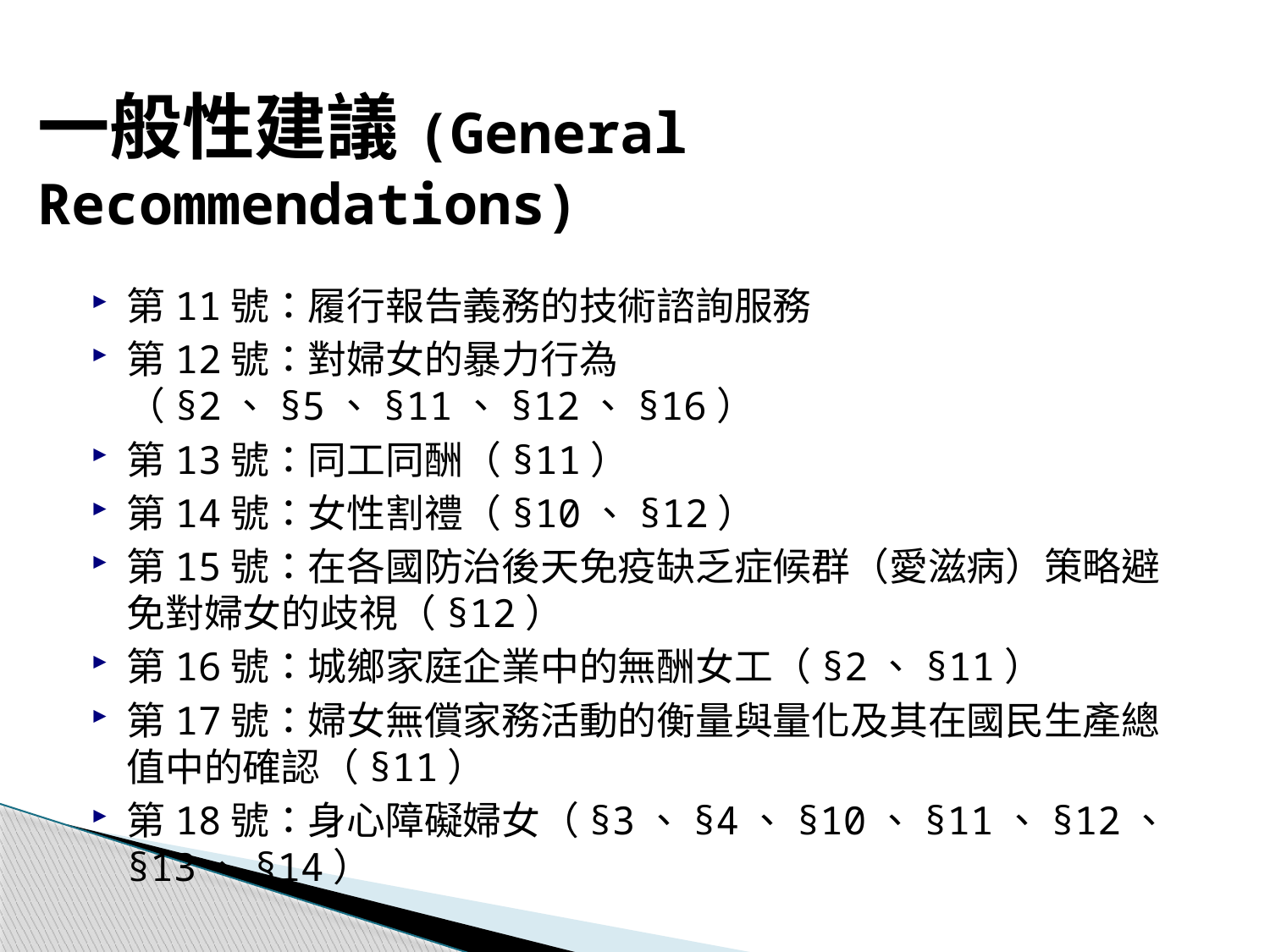

# 一般性建議(General Recommendations)
第11號：履行報告義務的技術諮詢服務
第12號：對婦女的暴力行為（§2、§5、§11、§12、§16）
第13號：同工同酬（§11）
第14號：女性割禮（§10、§12）
第15號：在各國防治後天免疫缺乏症候群（愛滋病）策略避免對婦女的歧視（§12）
第16號：城鄉家庭企業中的無酬女工（§2、§11）
第17號：婦女無償家務活動的衡量與量化及其在國民生產總值中的確認（§11）
第18號：身心障礙婦女（§3、§4、§10、§11、§12、§13、§14）